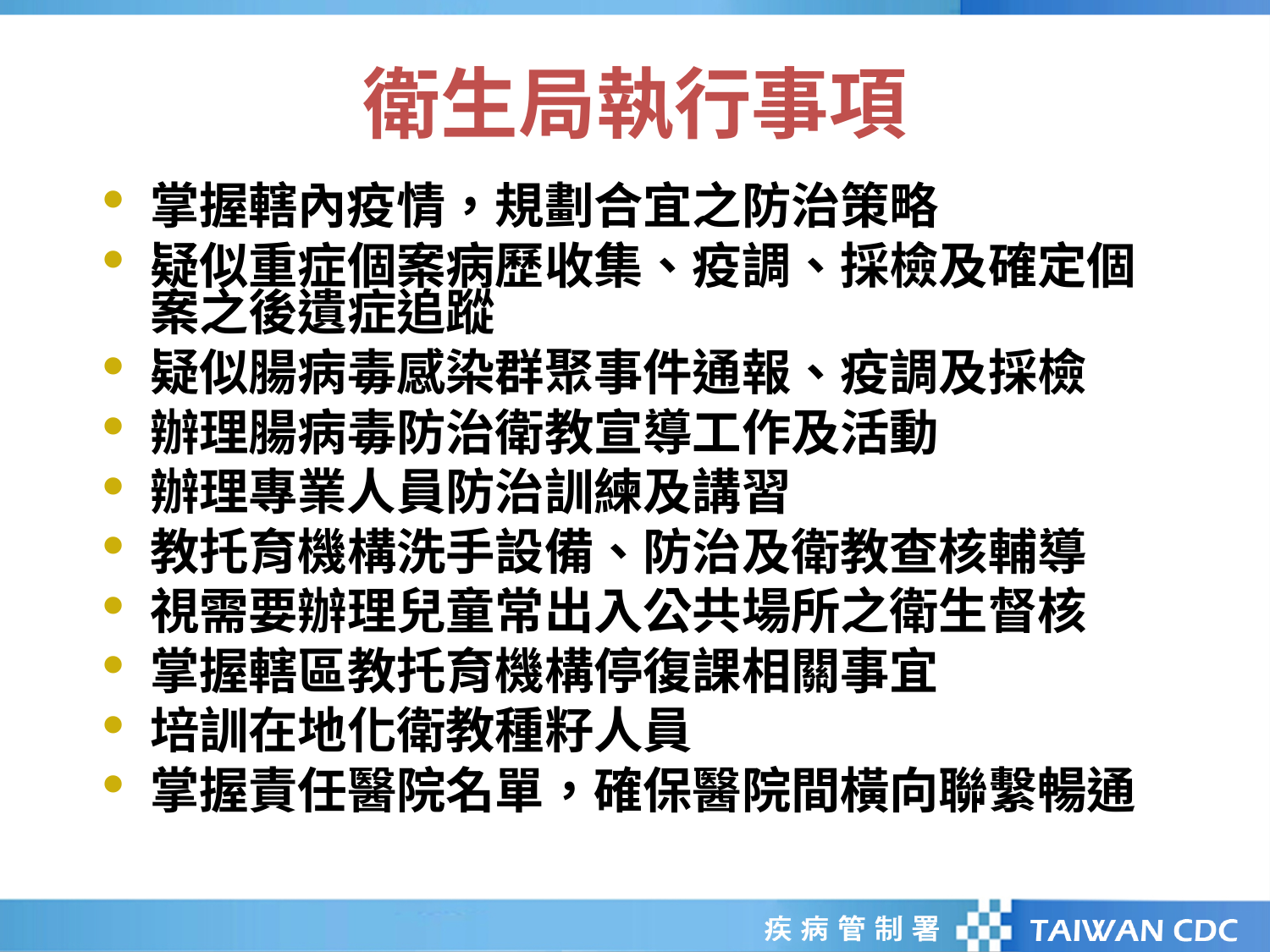

# 衛生局執行事項
掌握轄內疫情，規劃合宜之防治策略
疑似重症個案病歷收集、疫調、採檢及確定個案之後遺症追蹤
疑似腸病毒感染群聚事件通報、疫調及採檢
辦理腸病毒防治衛教宣導工作及活動
辦理專業人員防治訓練及講習
教托育機構洗手設備、防治及衛教查核輔導
視需要辦理兒童常出入公共場所之衛生督核
掌握轄區教托育機構停復課相關事宜
培訓在地化衛教種籽人員
掌握責任醫院名單，確保醫院間橫向聯繫暢通